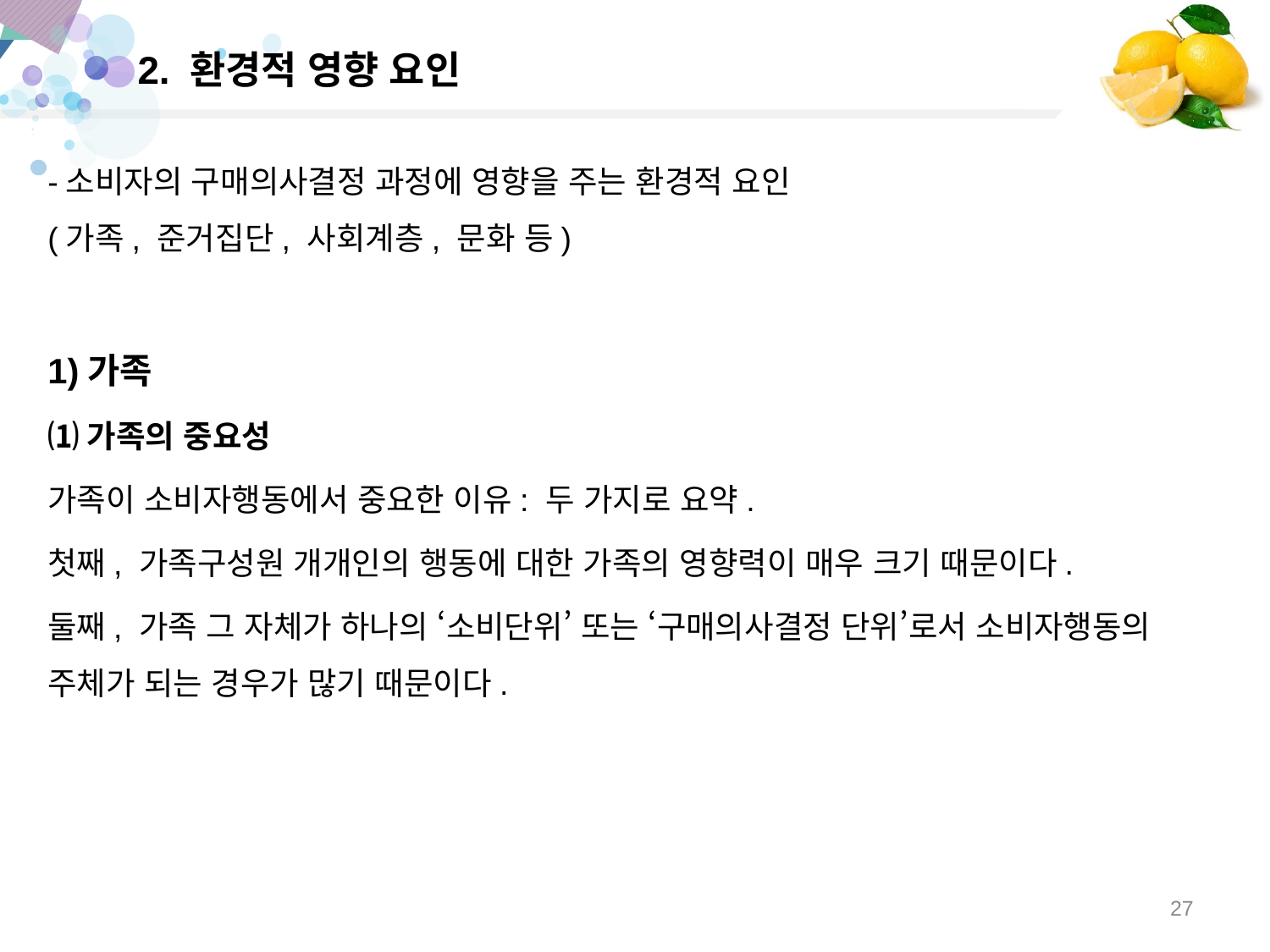

2. 환경적 영향 요인
-소비자의 구매의사결정 과정에 영향을 주는 환경적 요인
(가족, 준거집단, 사회계층, 문화 등)

1)가족
⑴가족의 중요성
가족이 소비자행동에서 중요한 이유: 두 가지로 요약.
첫째, 가족구성원 개개인의 행동에 대한 가족의 영향력이 매우 크기 때문이다.
둘째, 가족 그 자체가 하나의 ‘소비단위’ 또는 ‘구매의사결정 단위’로서 소비자행동의 주체가 되는 경우가 많기 때문이다.

27